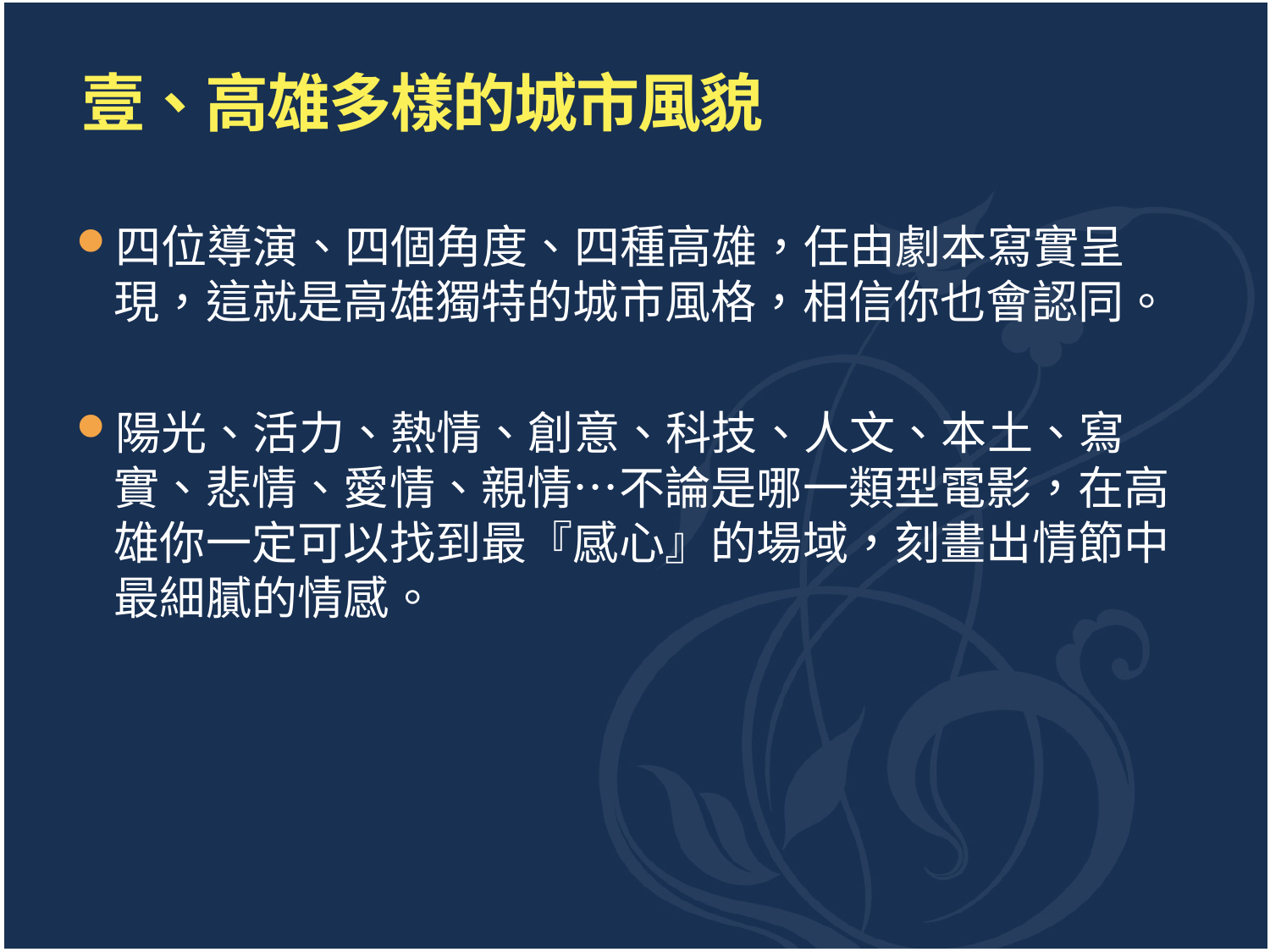

# 壹、高雄多樣的城市風貌
四位導演、四個角度、四種高雄，任由劇本寫實呈現，這就是高雄獨特的城市風格，相信你也會認同。

陽光、活力、熱情、創意、科技、人文、本土、寫實、悲情、愛情、親情…不論是哪一類型電影，在高雄你一定可以找到最『感心』的場域，刻畫出情節中最細膩的情感。